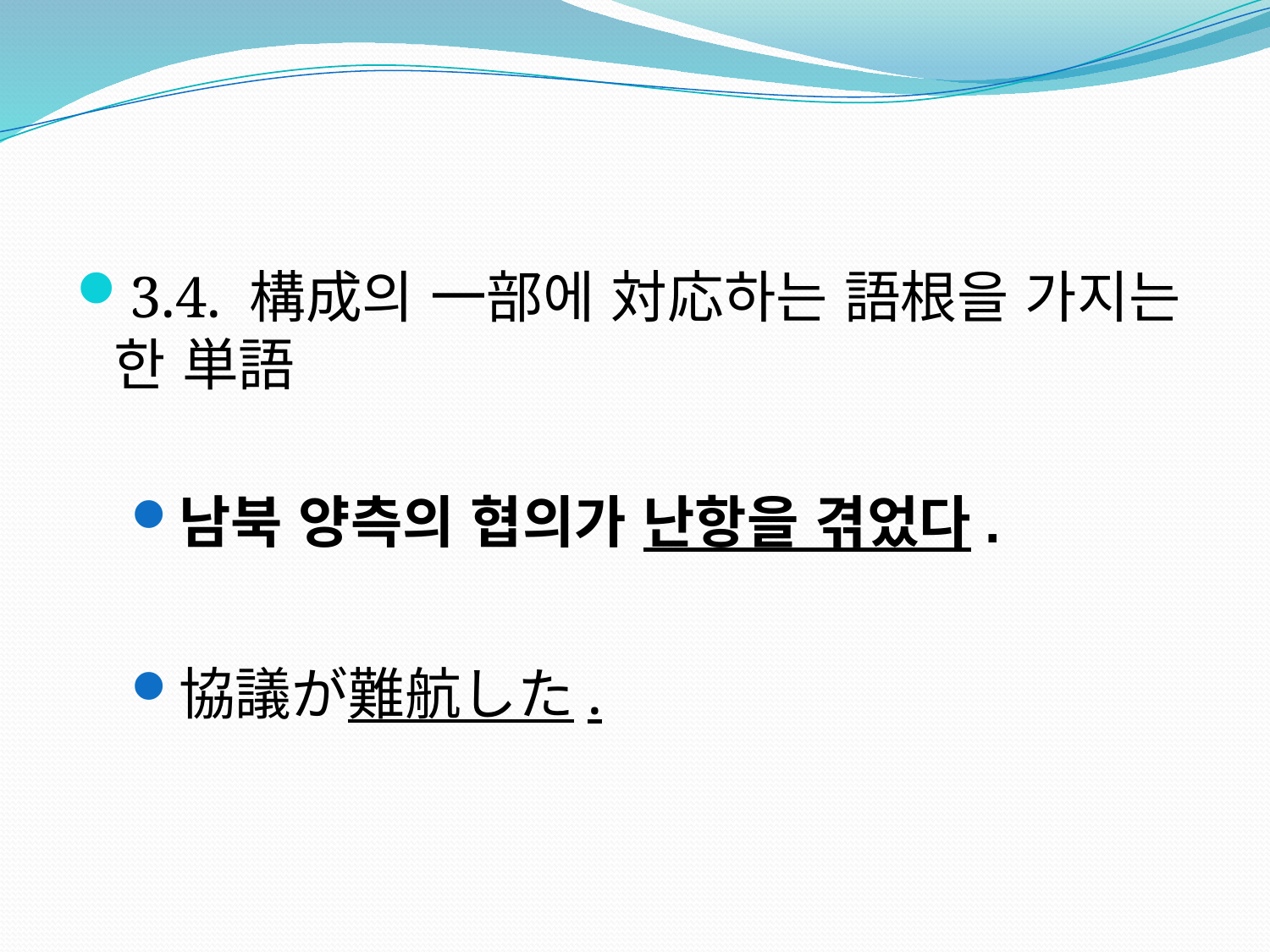

#

3.4. 構成의 一部에 対応하는 語根을 가지는 한 単語

남북 양측의 협의가 난항을 겪었다.

協議が難航した.